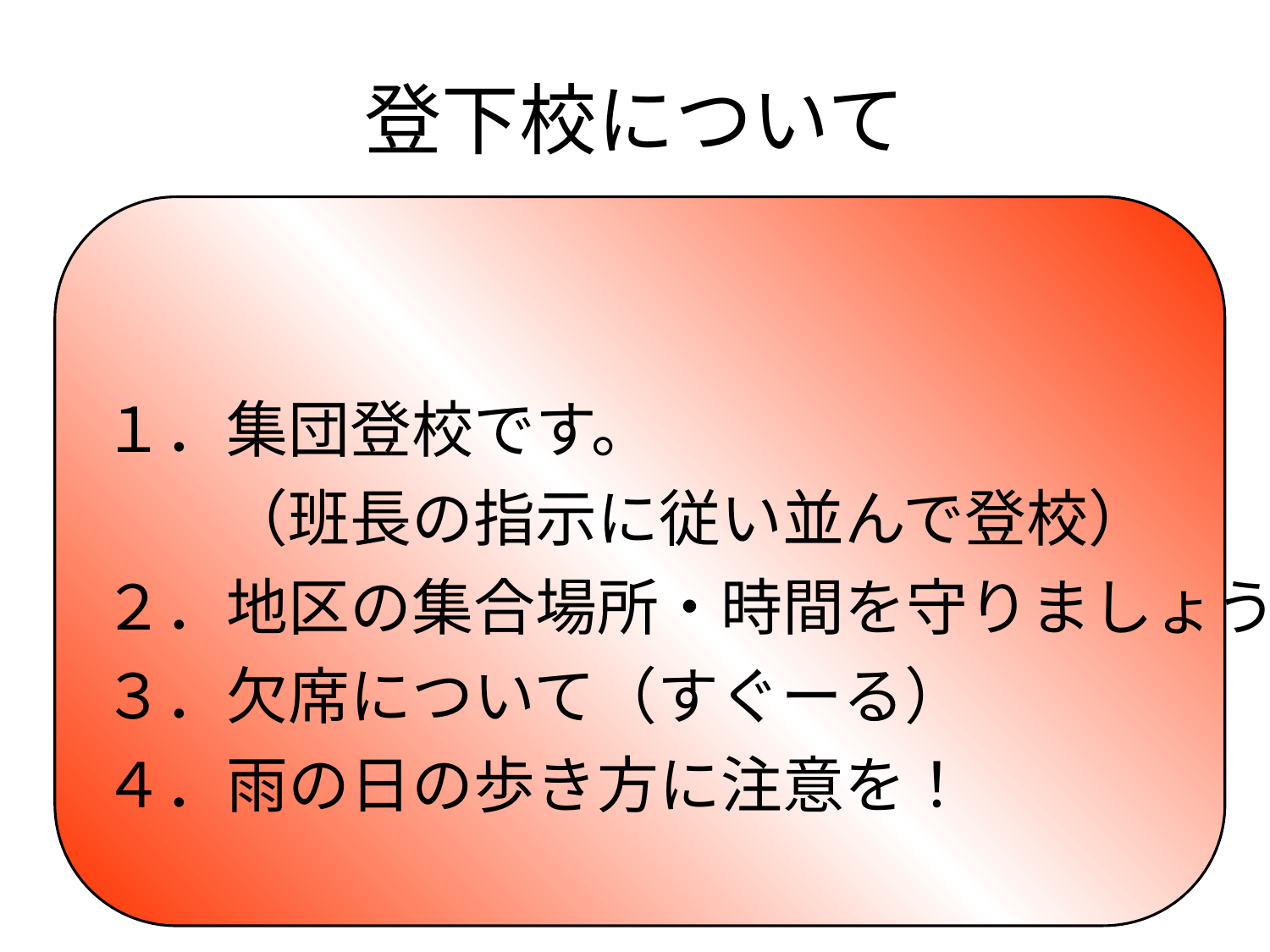

# 登下校について

１．集団登校です。
　　（班長の指示に従い並んで登校）
２．地区の集合場所・時間を守りましょう
３．欠席について（すぐーる）
４．雨の日の歩き方に注意を！